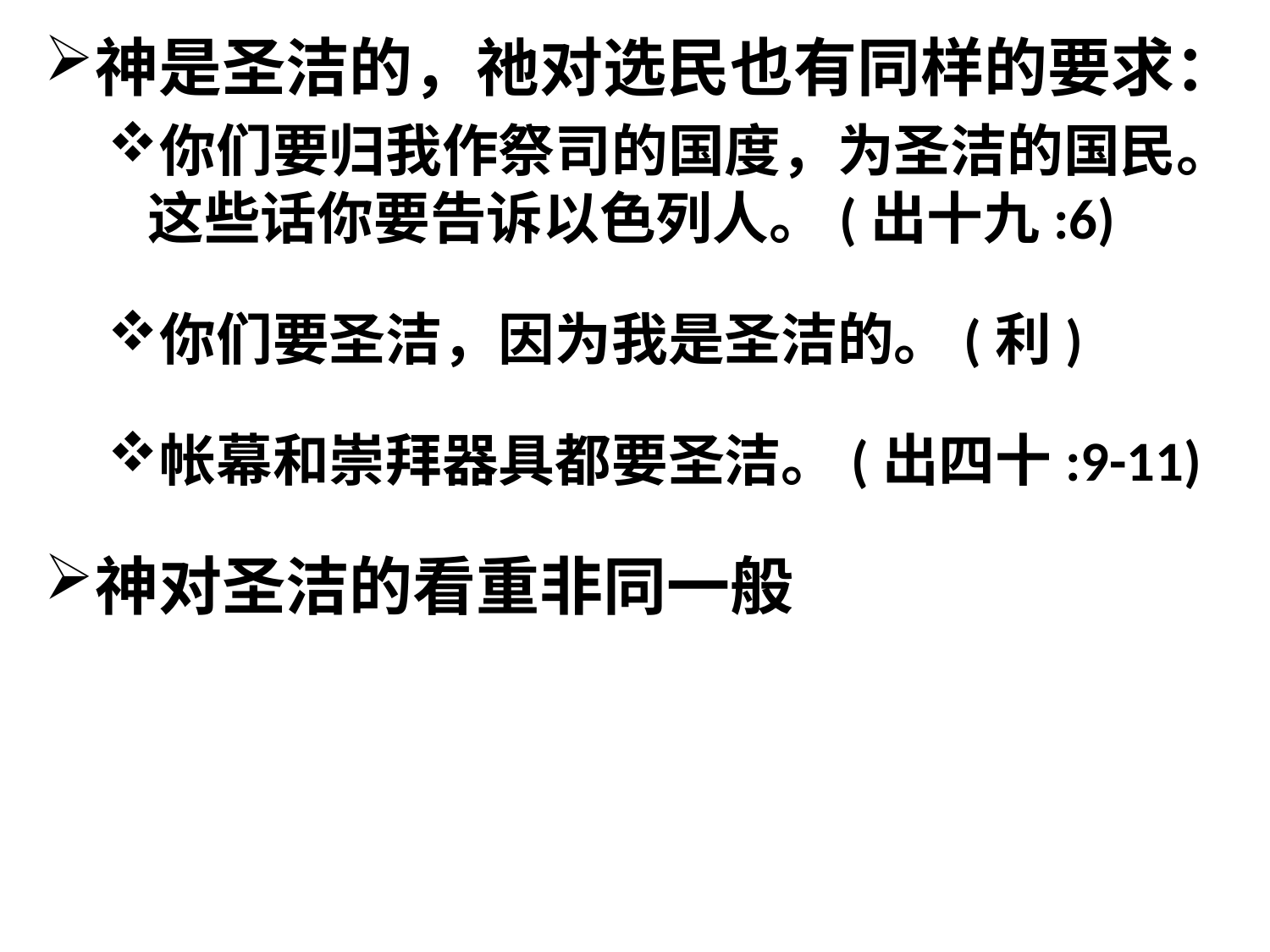

神是圣洁的，祂对选民也有同样的要求：
你们要归我作祭司的国度，为圣洁的国民。这些话你要告诉以色列人。(出十九:6)

你们要圣洁，因为我是圣洁的。(利)

帐幕和崇拜器具都要圣洁。(出四十:9-11)

神对圣洁的看重非同一般